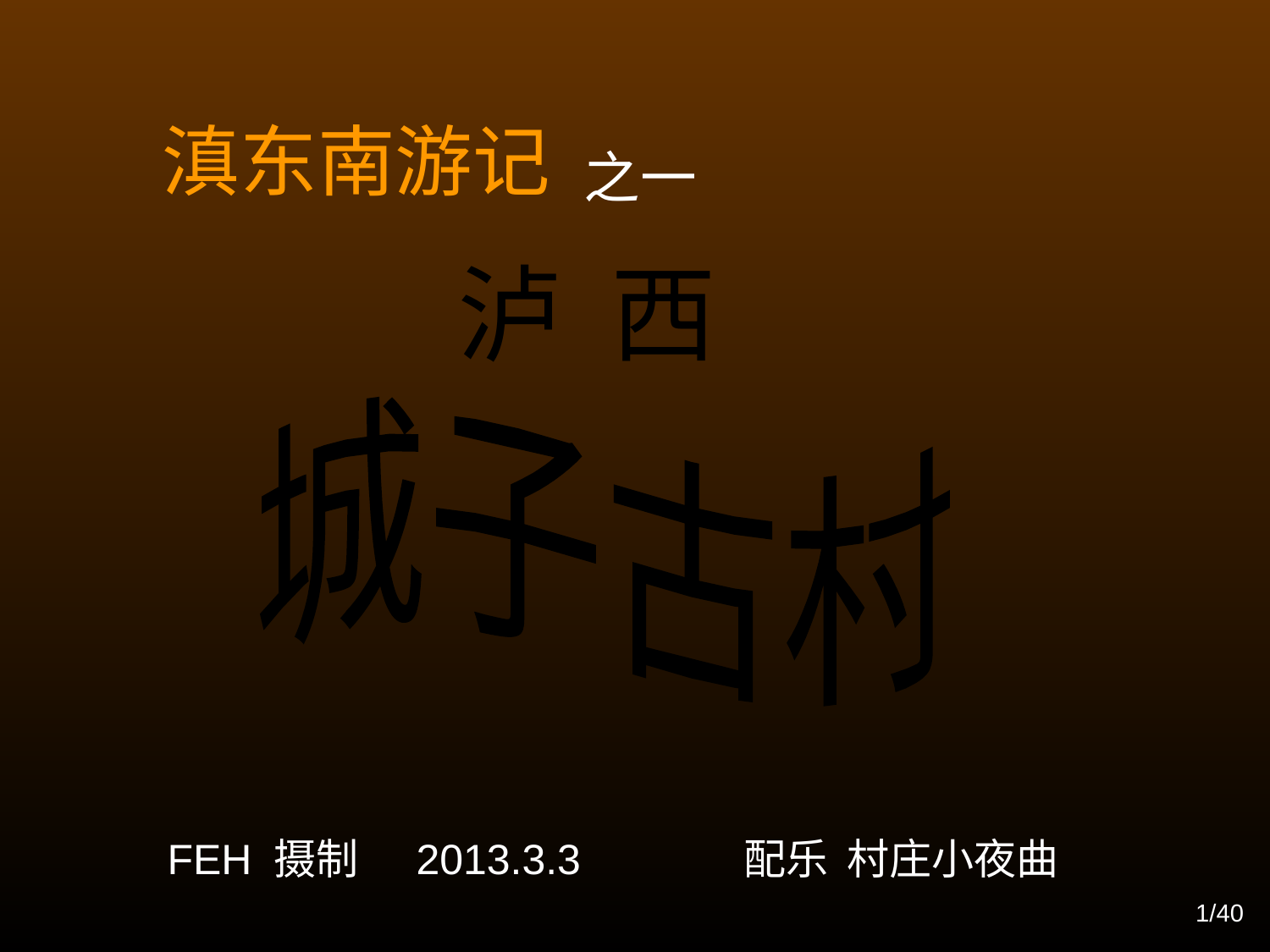

滇东南游记
 之一
泸  西
城子古村
FEH 摄制     2013.3.3      配乐  村庄小夜曲
1/40